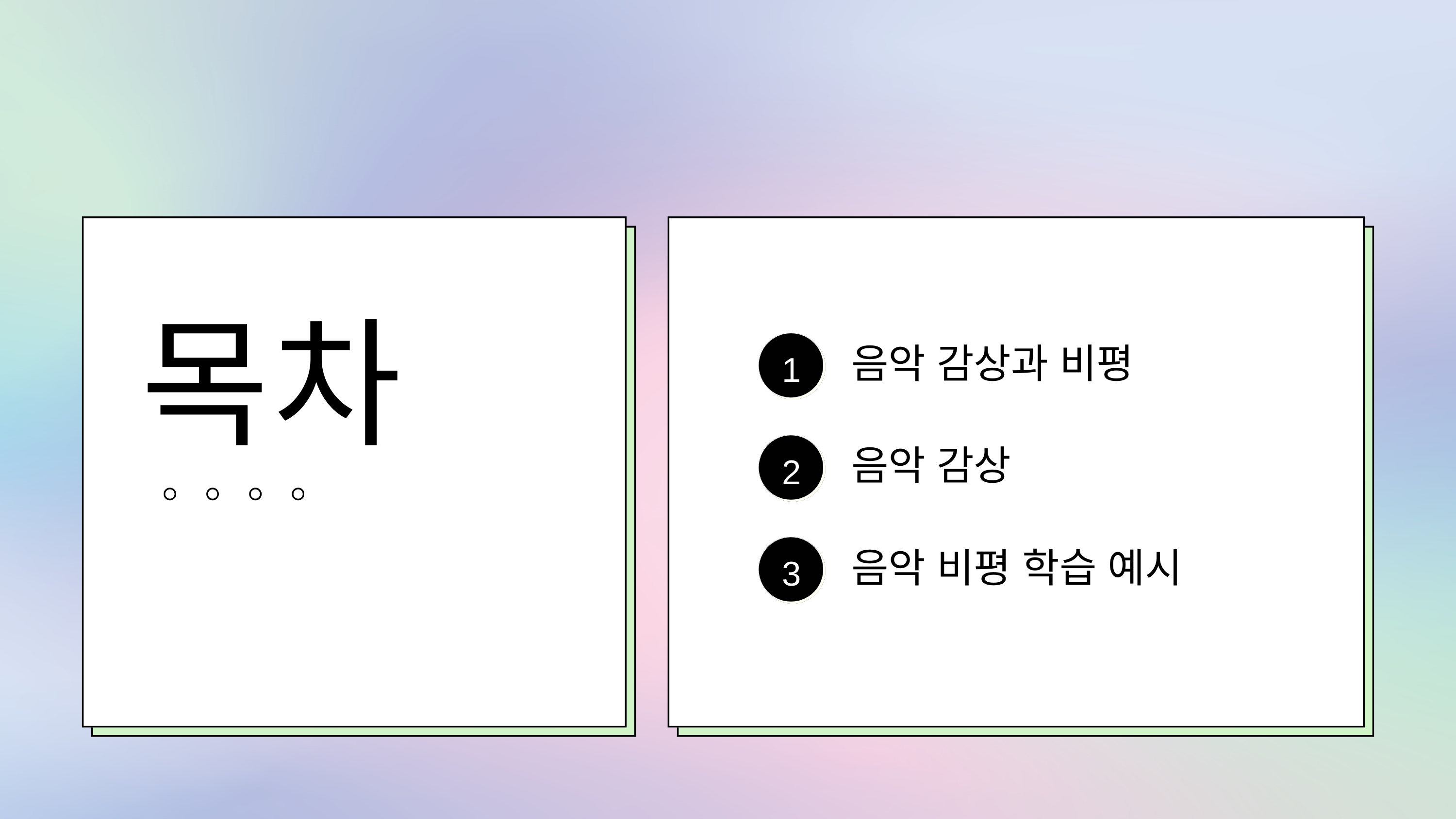

1
음악 감상과 비평
목차

2
음악 감상

3
음악 비평 학습 예시